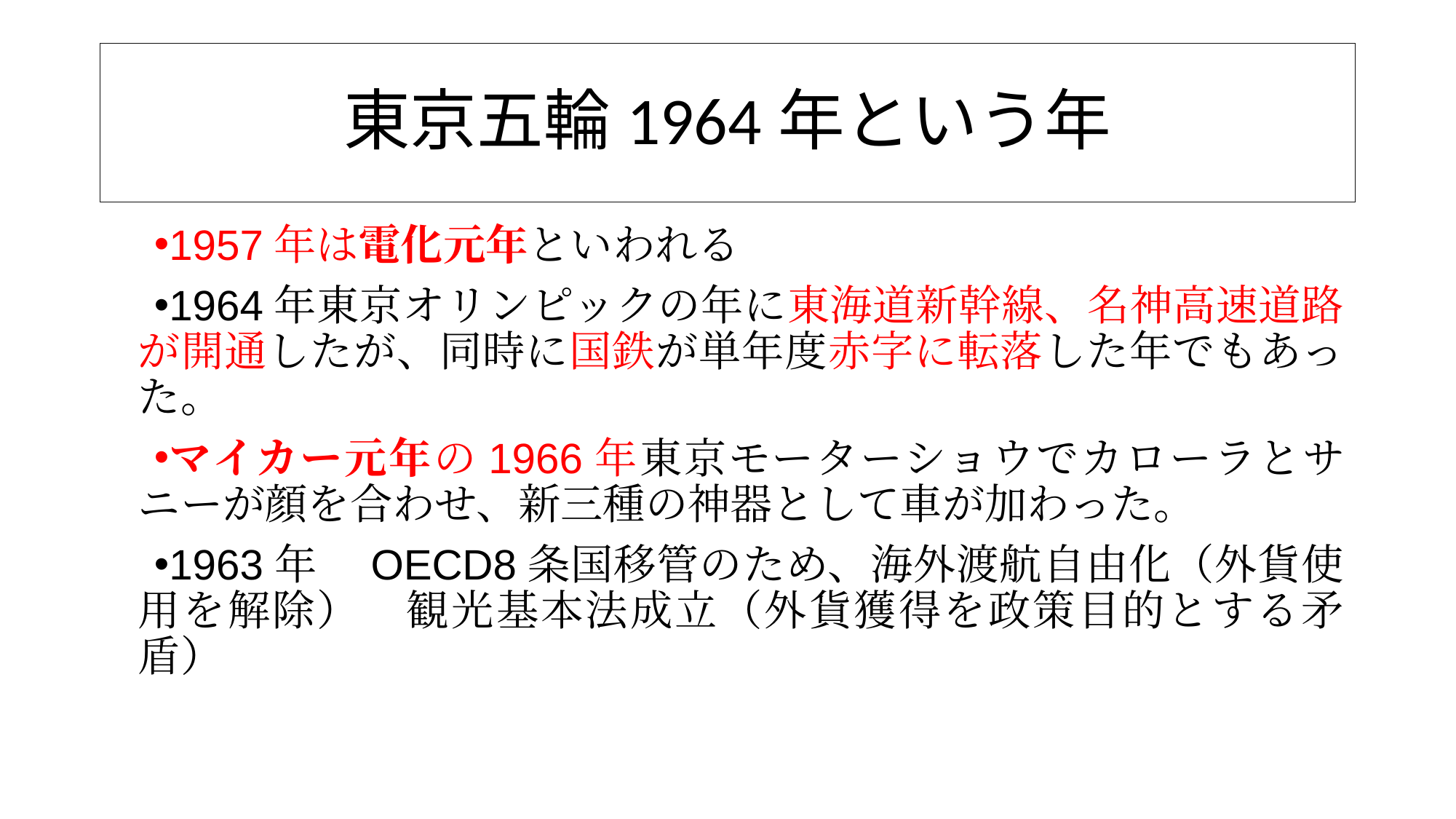

# 東京五輪1964年という年
1957年は電化元年といわれる
1964年東京オリンピックの年に東海道新幹線、名神高速道路が開通したが、同時に国鉄が単年度赤字に転落した年でもあった。
マイカー元年の1966年東京モーターショウでカローラとサニーが顔を合わせ、新三種の神器として車が加わった。
1963年　OECD8条国移管のため、海外渡航自由化（外貨使用を解除）　観光基本法成立（外貨獲得を政策目的とする矛盾）